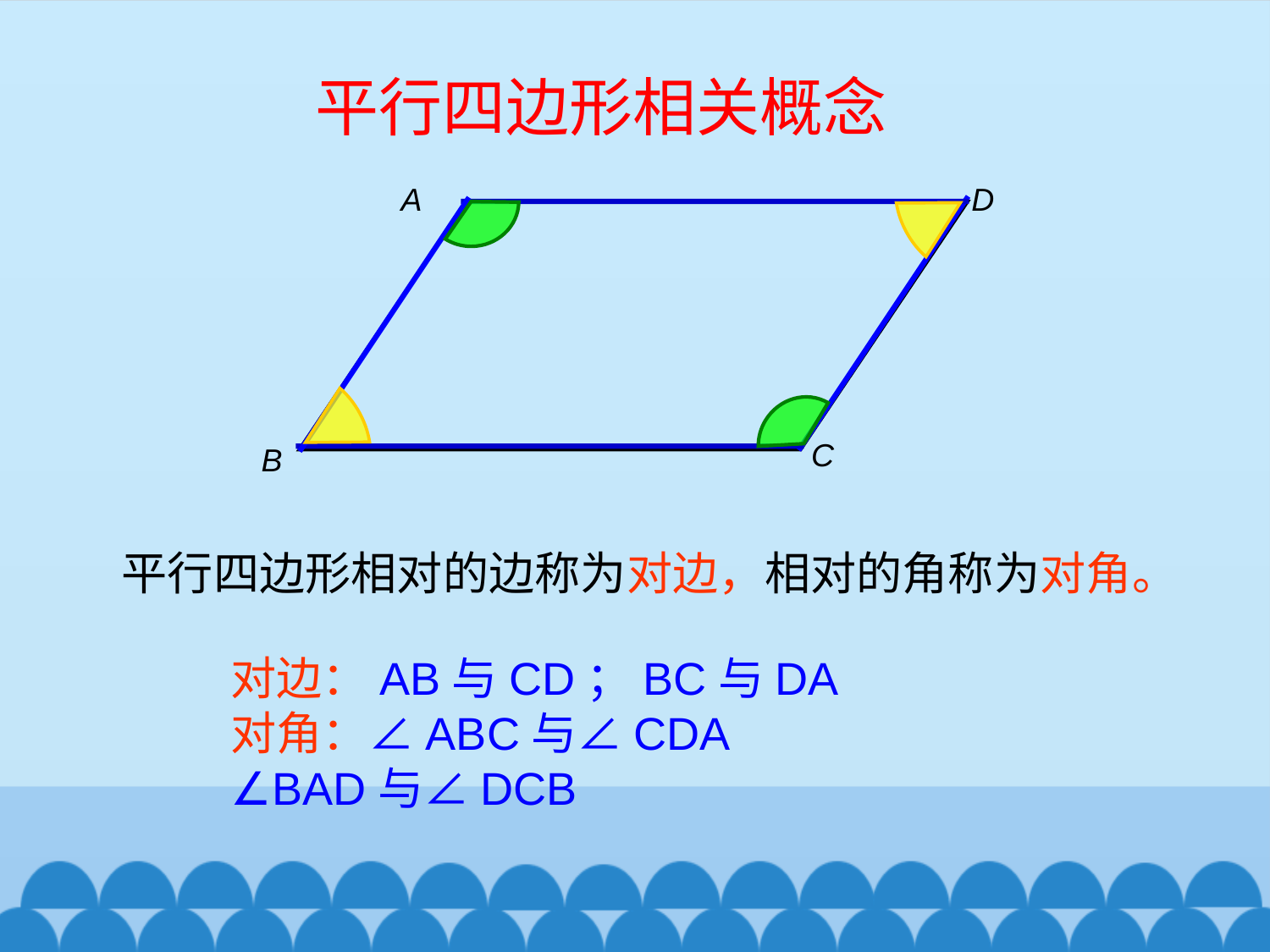

平行四边形相关概念

A
D

C
B

平行四边形相对的边称为对边，相对的角称为对角。
对边：AB与CD；BC与DA
对角：∠ABC与∠CDA
∠BAD与∠DCB